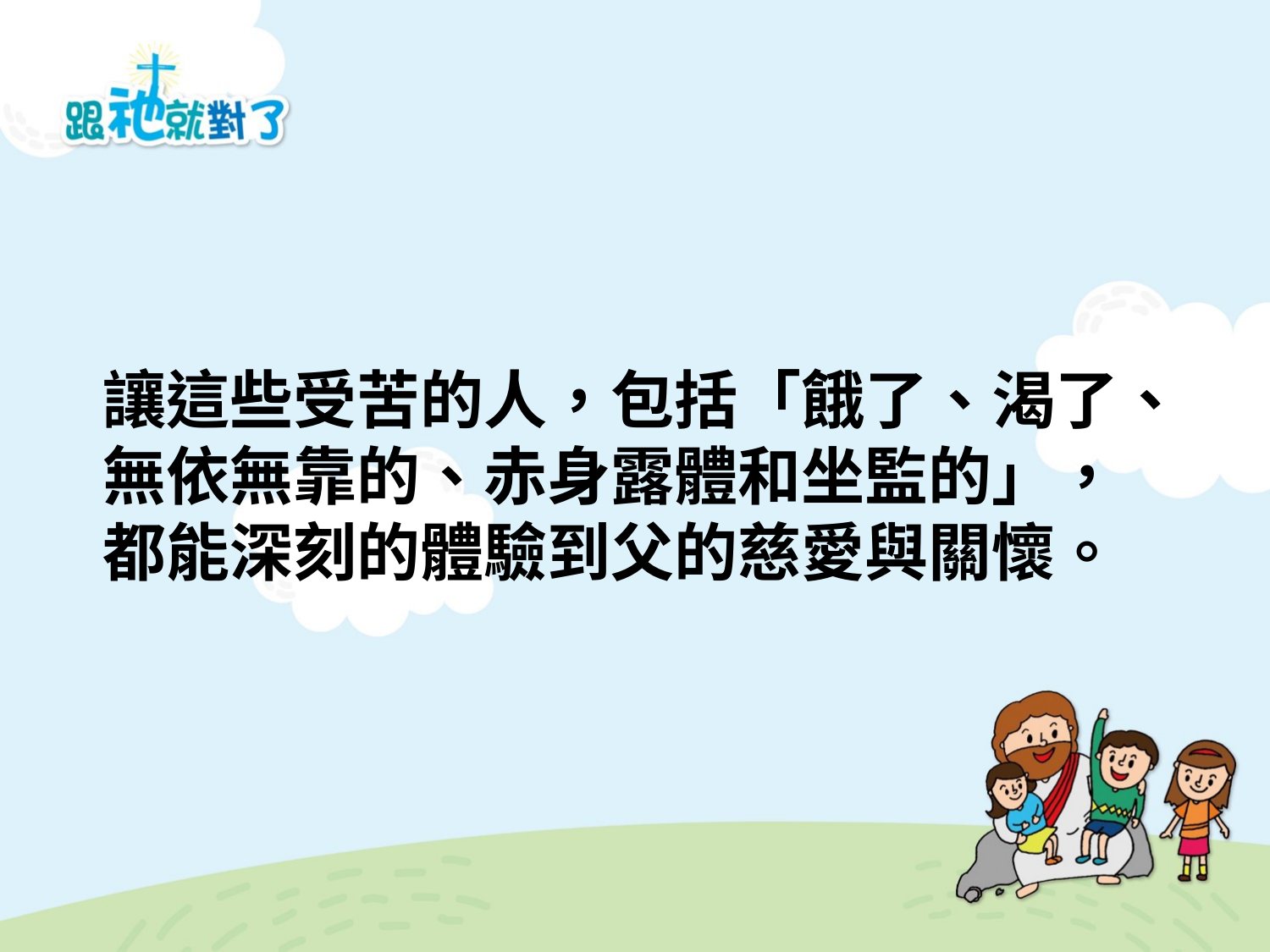

讓這些受苦的人，包括「餓了、渴了、無依無靠的、赤身露體和坐監的」，都能深刻的體驗到父的慈愛與關懷。